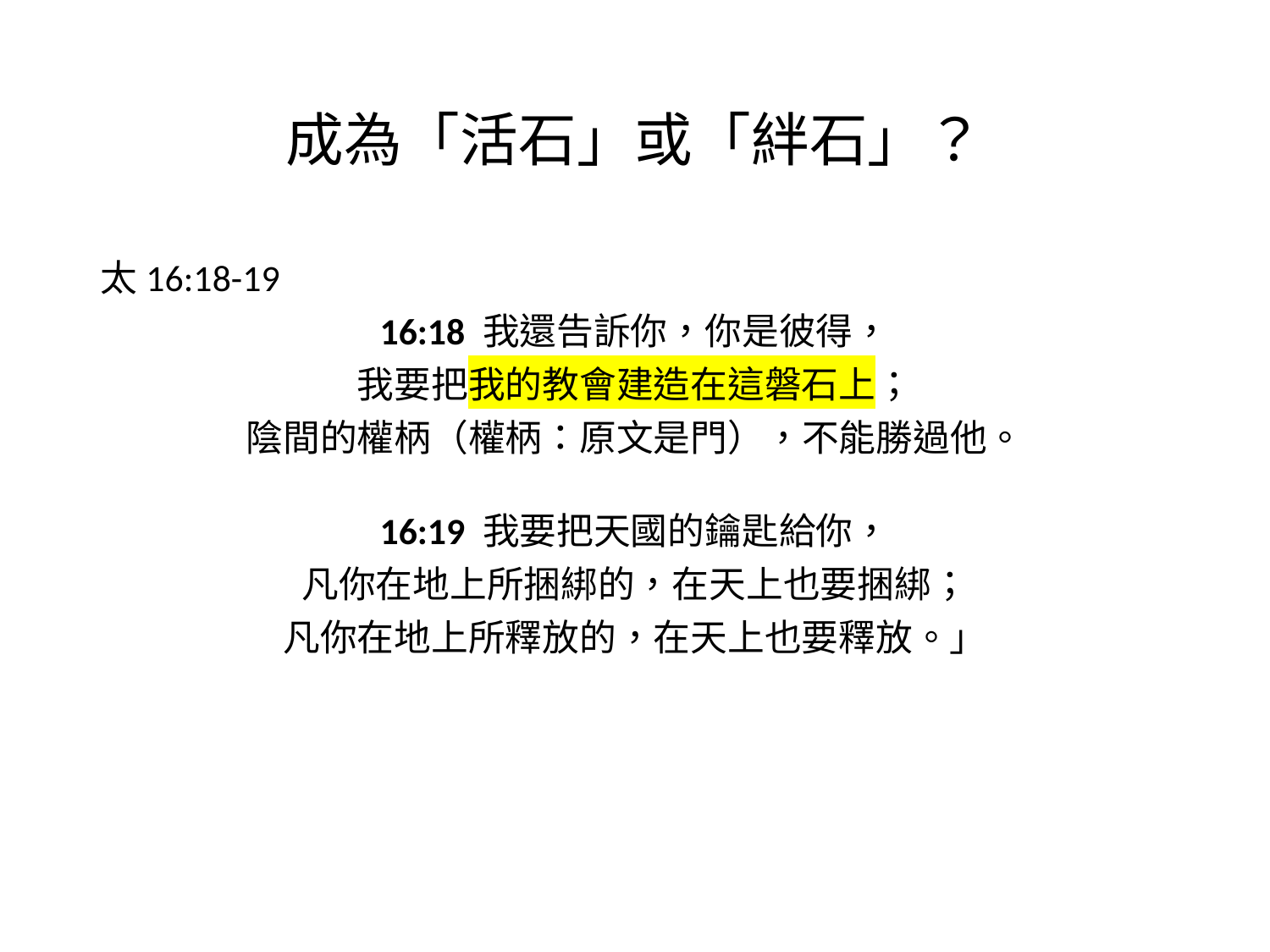

# 成為「活石」或「絆石」？
太16:18-19
16:18 我還告訴你，你是彼得，
我要把我的教會建造在這磐石上；
陰間的權柄（權柄：原文是門），不能勝過他。
16:19 我要把天國的鑰匙給你，
凡你在地上所捆綁的，在天上也要捆綁；
凡你在地上所釋放的，在天上也要釋放。」